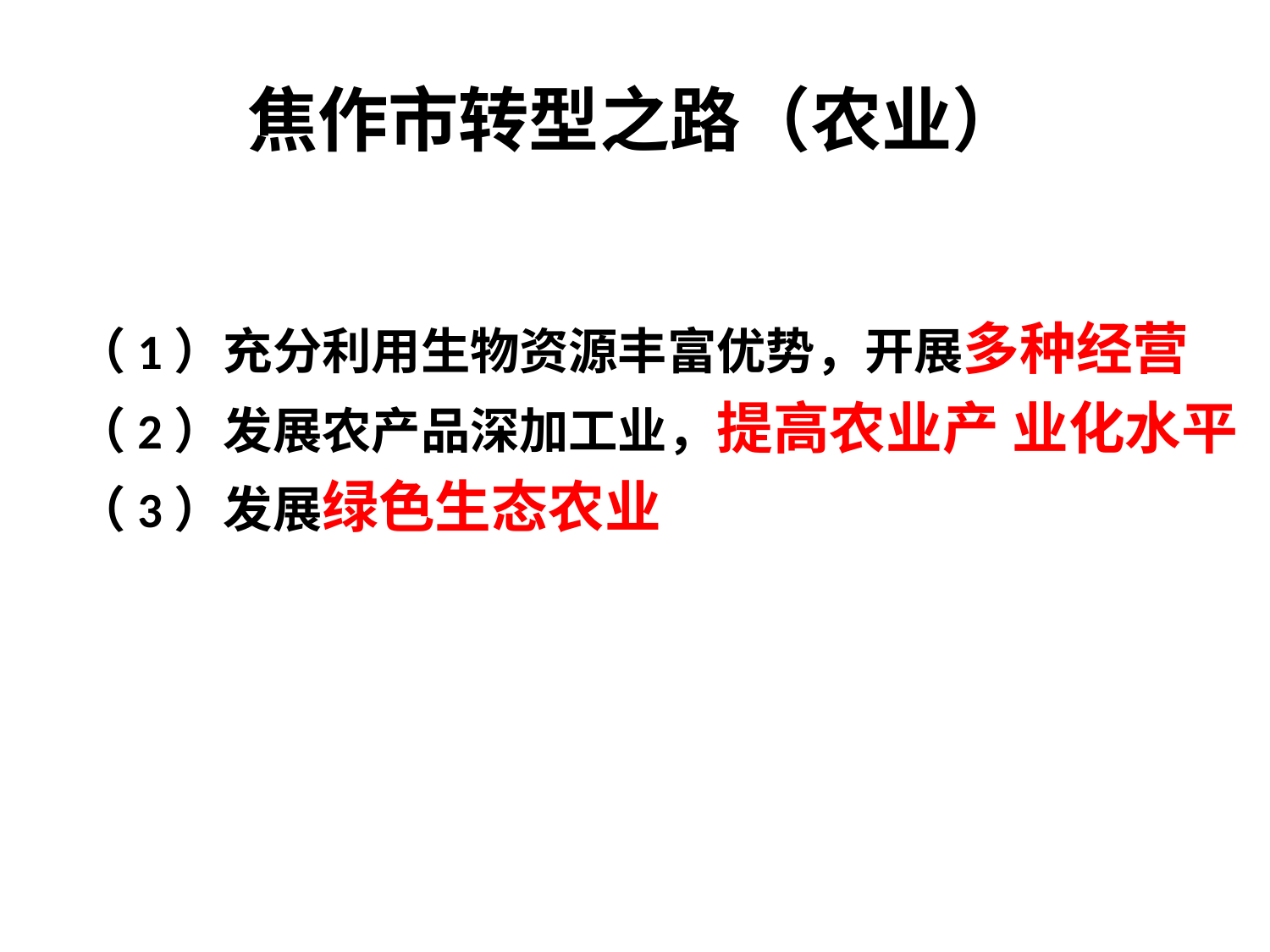

焦作市转型之路（农业）
（1）充分利用生物资源丰富优势，开展多种经营
（2）发展农产品深加工业，提高农业产 业化水平
（3）发展绿色生态农业